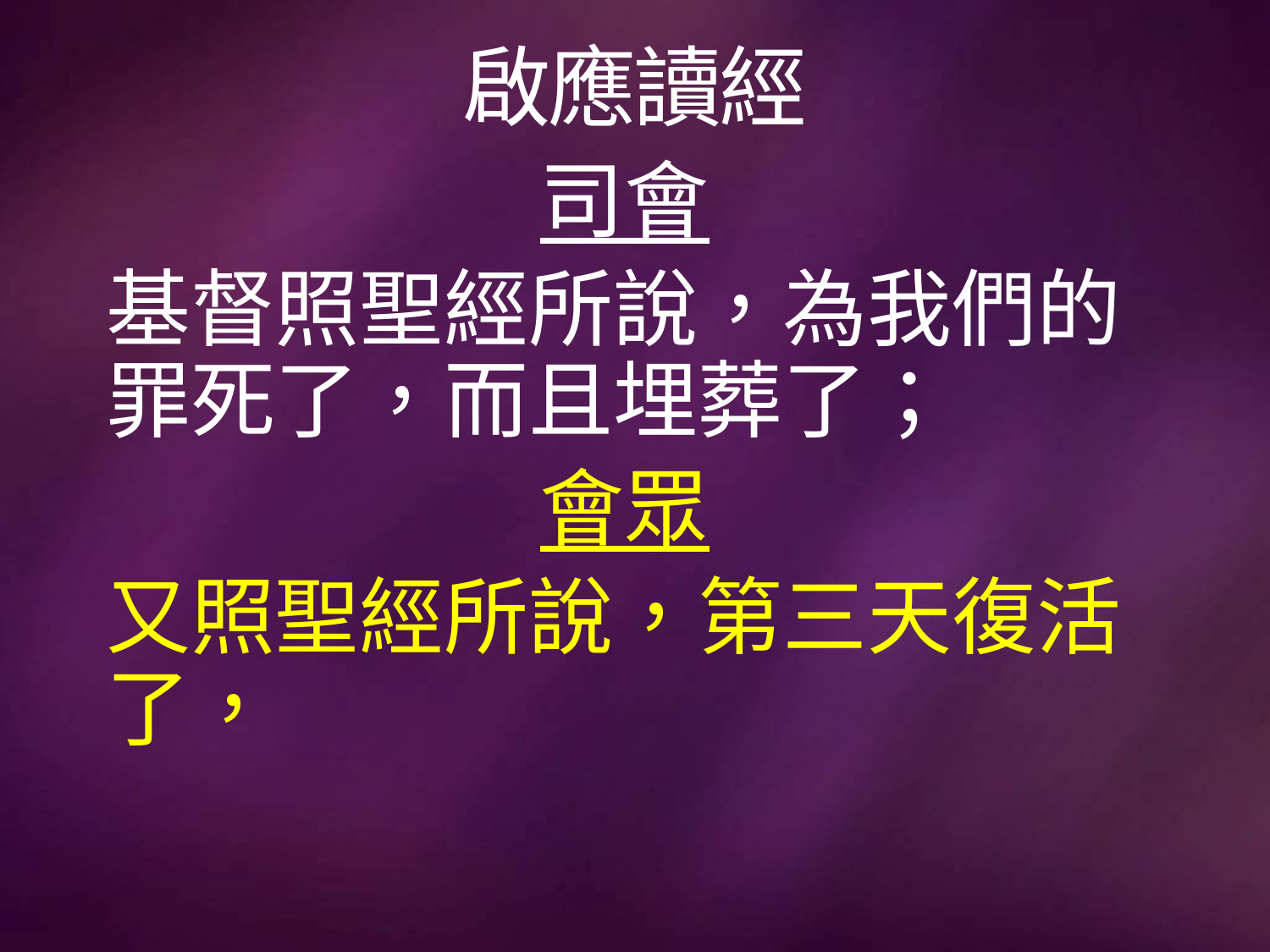

# 啟應讀經
司會
基督照聖經所說，為我們的罪死了，而且埋葬了；
會眾
又照聖經所說，第三天復活了，